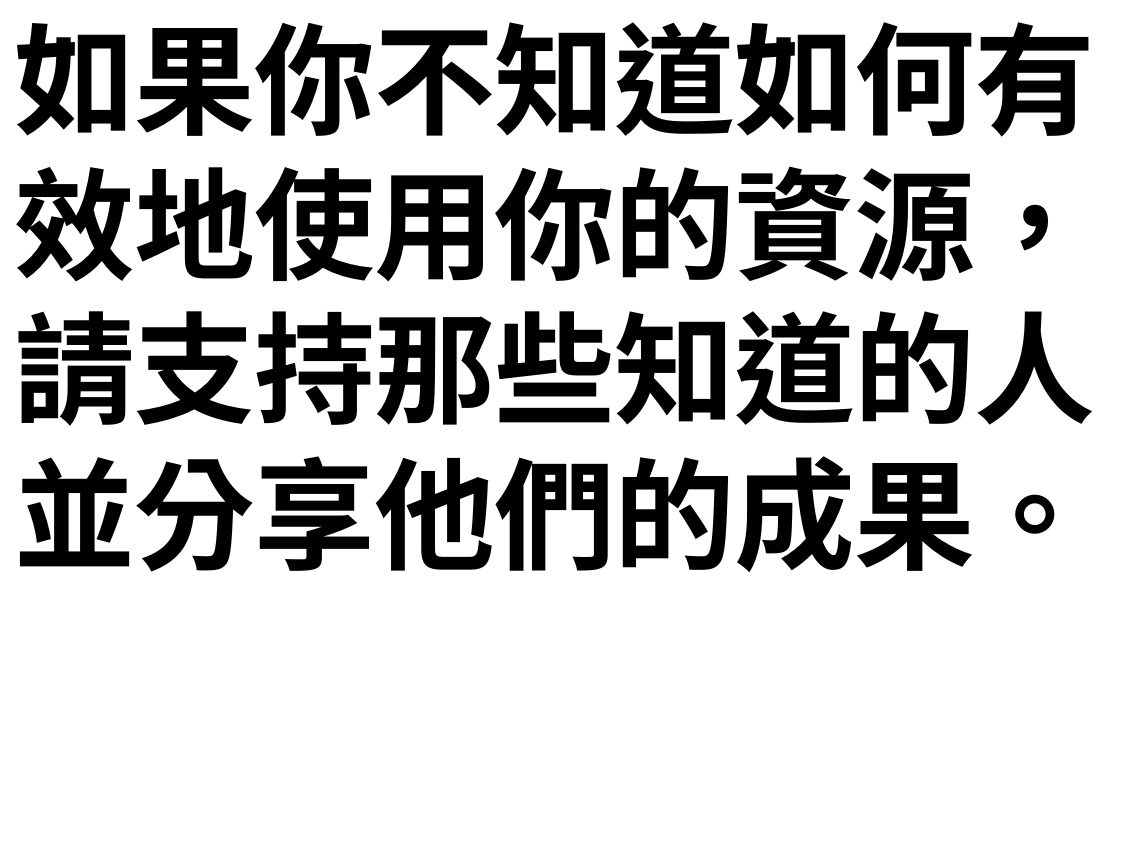

如果你不知道如何有效地使用你的資源，請支持那些知道的人並分享他們的成果。